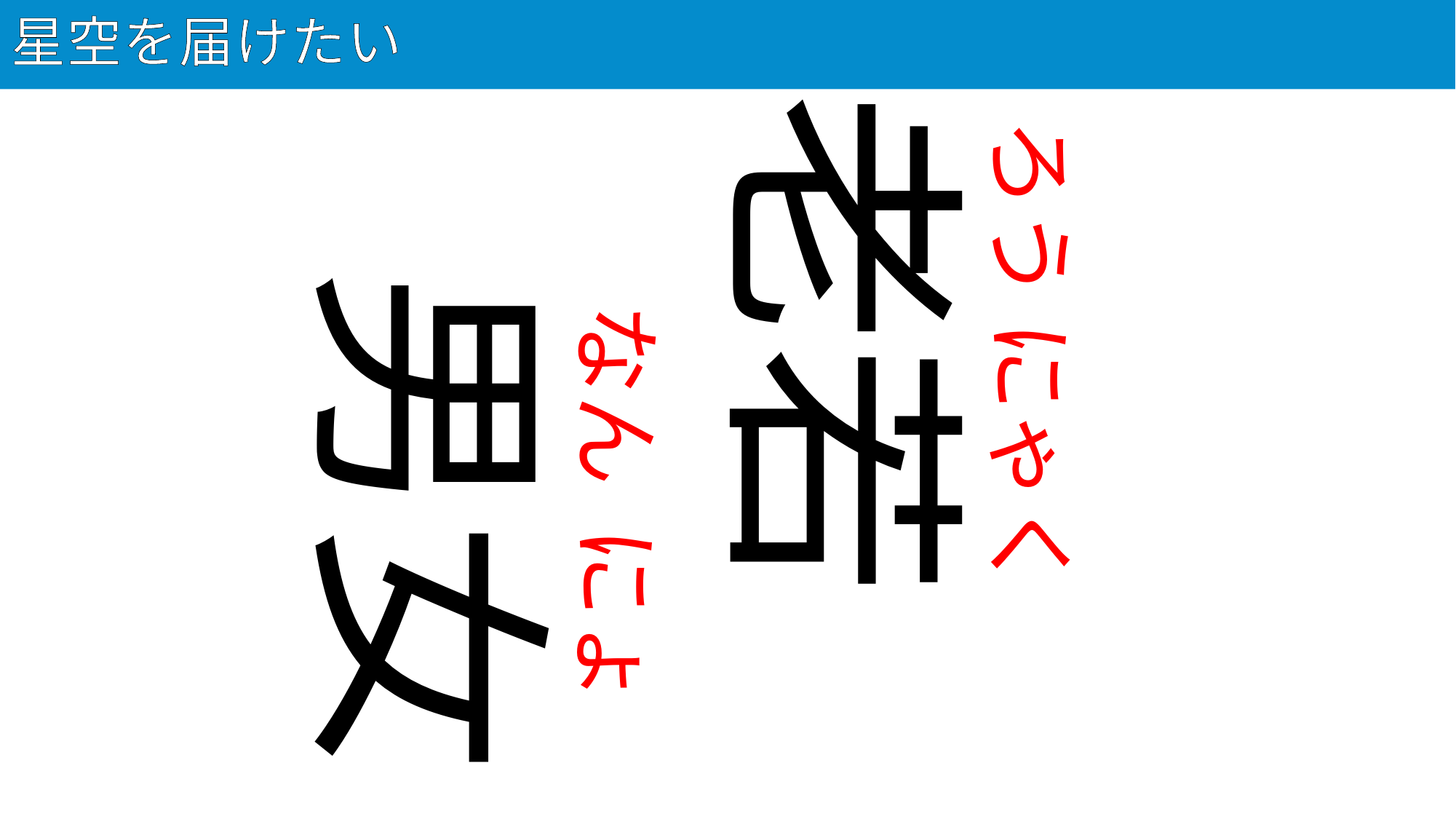

# 星空を届けたい
76
老若
ろう にゃく
男女
なん  にょ